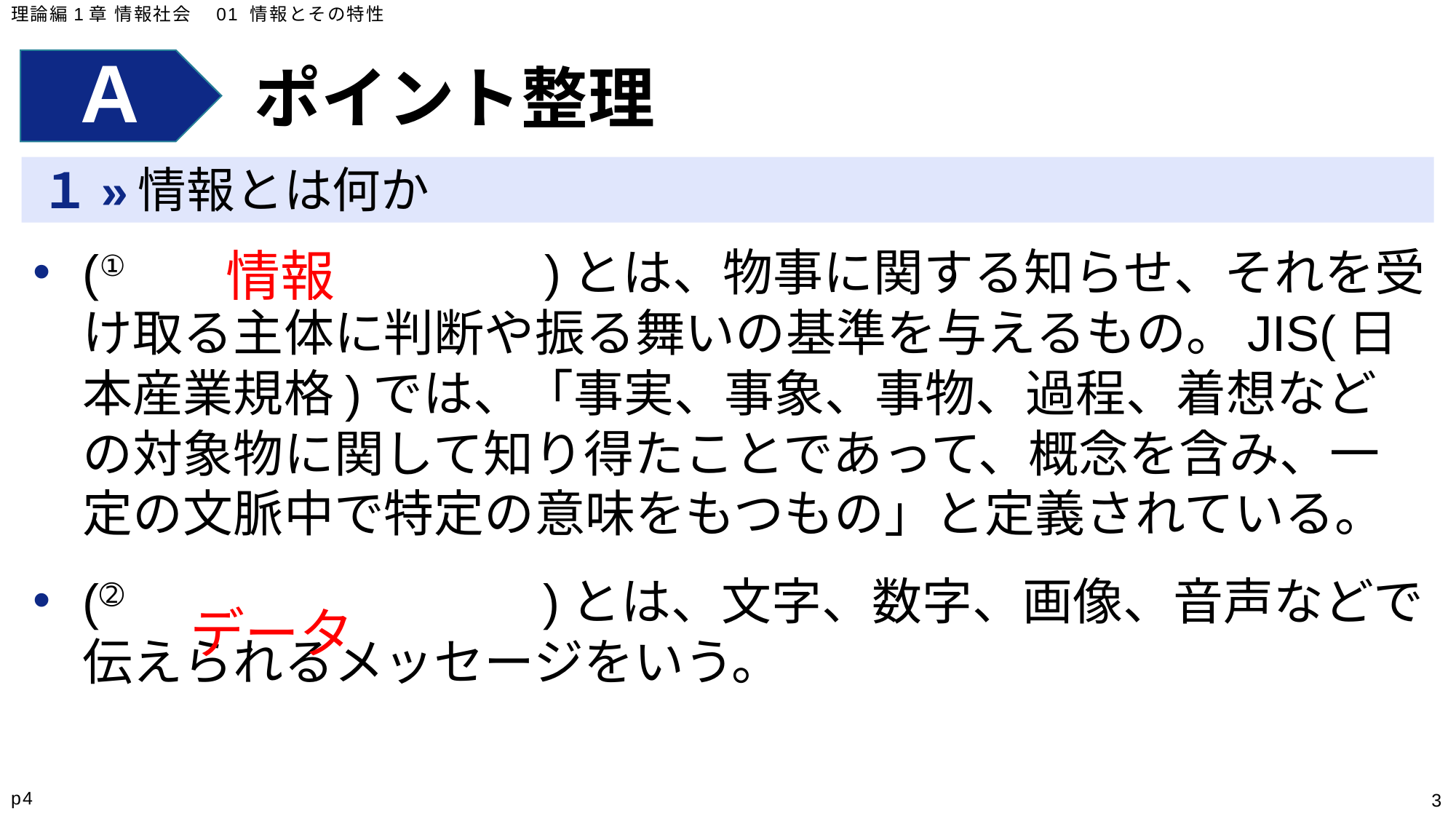

理論編1章 情報社会　01 情報とその特性

ポイント整理
情報とは何か
(①　　　　　　　　)とは、物事に関する知らせ、それを受け取る主体に判断や振る舞いの基準を与えるもの。JIS(日本産業規格)では、「事実、事象、事物、過程、着想などの対象物に関して知り得たことであって、概念を含み、一定の文脈中で特定の意味をもつもの」と定義されている。
(➁　　　　　　　　)とは、文字、数字、画像、音声などで伝えられるメッセージをいう。
情報
データ
p4
3